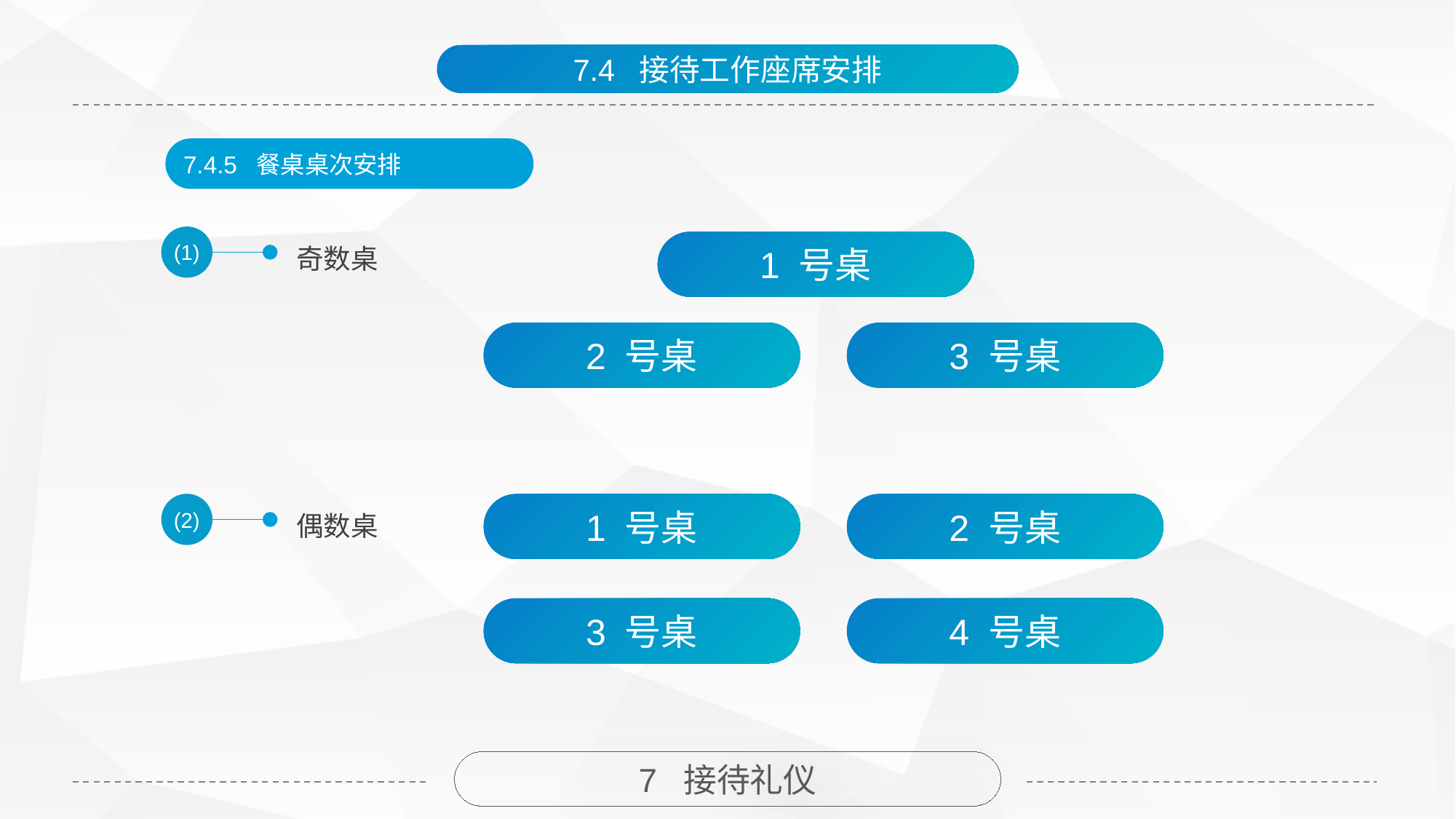

7.4  接待工作座席安排
7.4.5  餐桌桌次安排
(1)
奇数桌
1 号桌
2 号桌
3 号桌
(2)
偶数桌
1 号桌
2 号桌
3 号桌
4 号桌
7  接待礼仪